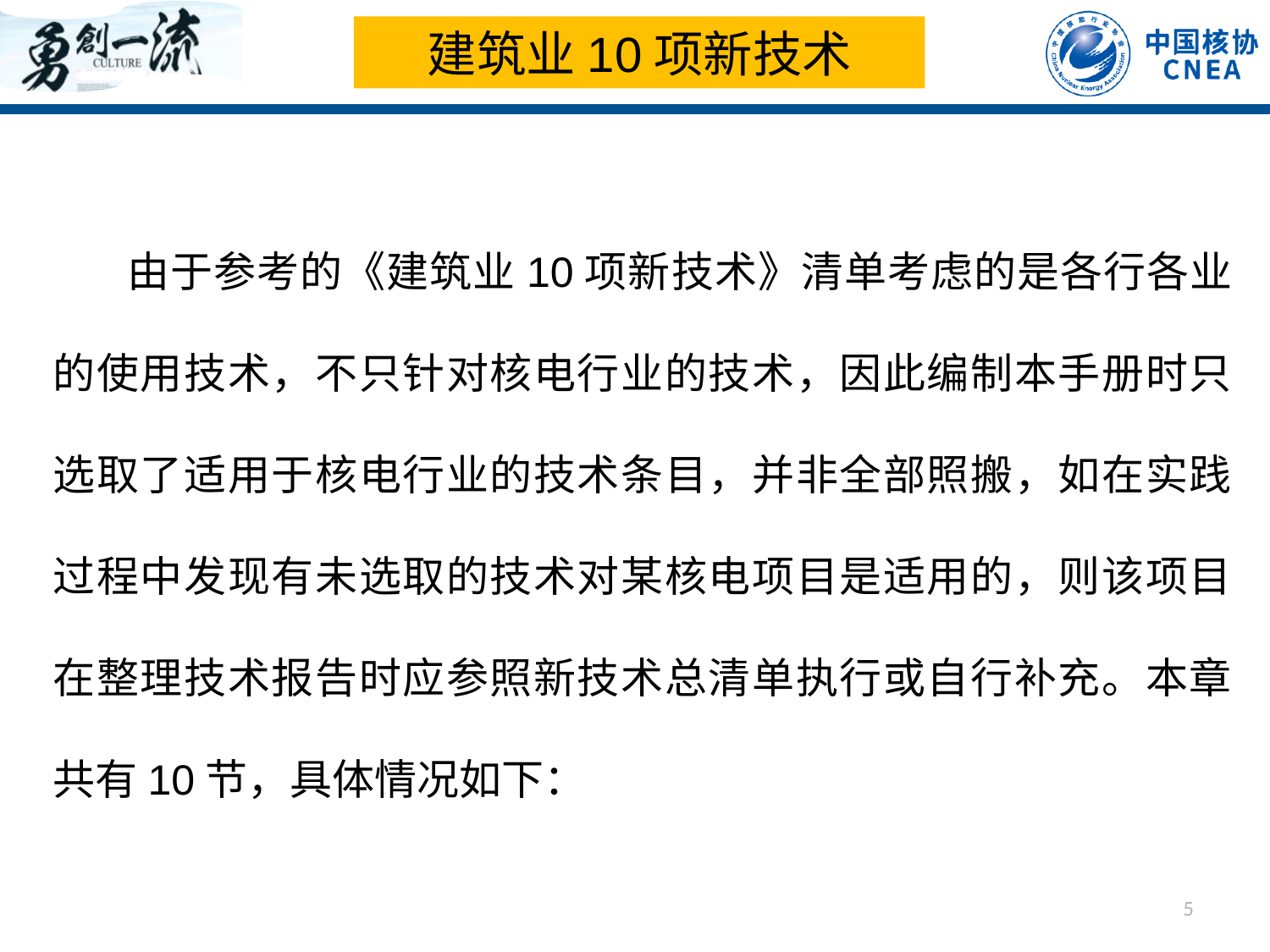

建筑业10项新技术
      由于参考的《建筑业10项新技术》清单考虑的是各行各业的使用技术，不只针对核电行业的技术，因此编制本手册时只选取了适用于核电行业的技术条目，并非全部照搬，如在实践过程中发现有未选取的技术对某核电项目是适用的，则该项目在整理技术报告时应参照新技术总清单执行或自行补充。本章共有10节，具体情况如下：
5